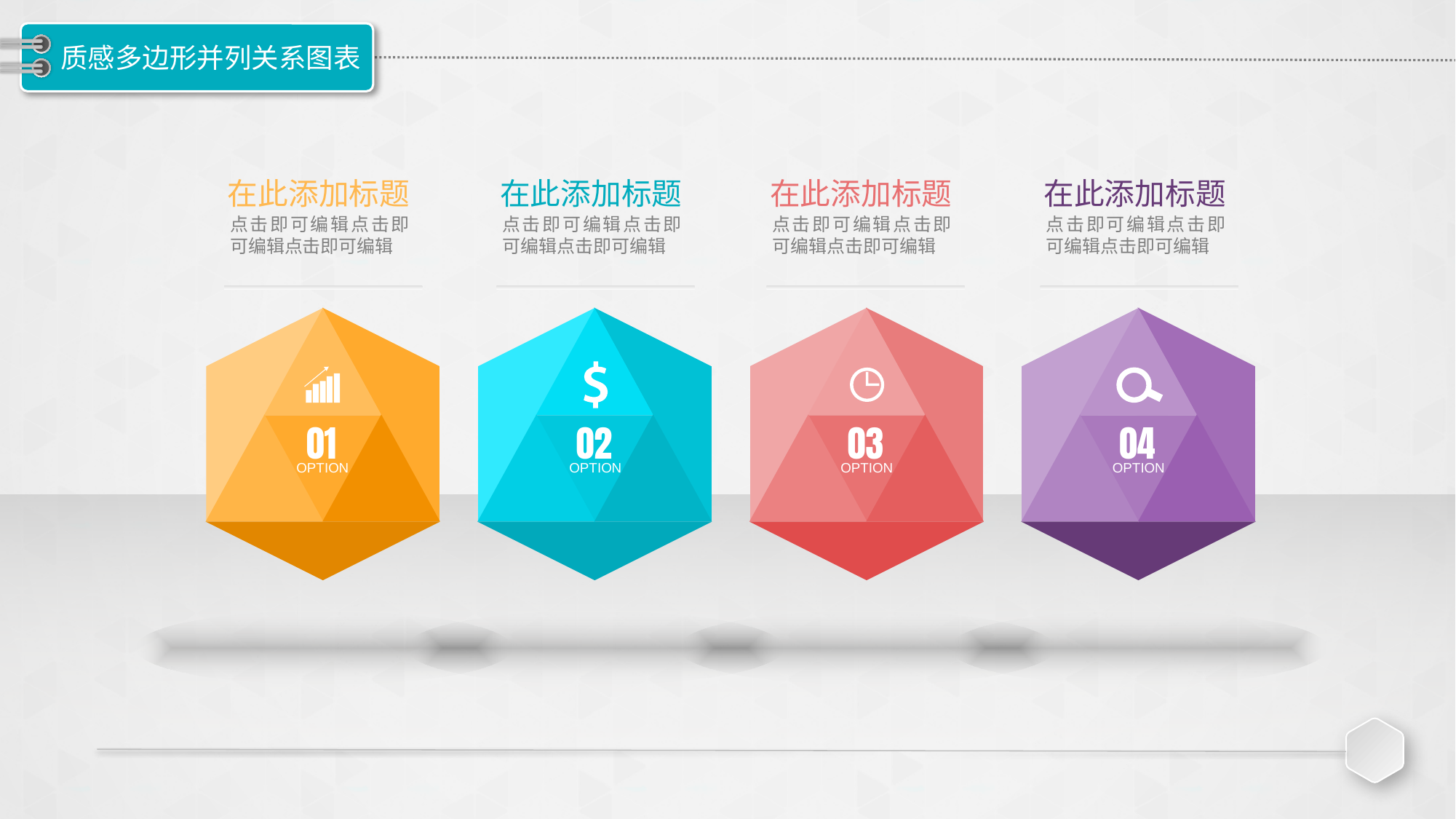

# 质感多边形并列关系图表
在此添加标题
点击即可编辑点击即可编辑点击即可编辑
在此添加标题
点击即可编辑点击即可编辑点击即可编辑
在此添加标题
点击即可编辑点击即可编辑点击即可编辑
在此添加标题
点击即可编辑点击即可编辑点击即可编辑

01
OPTION
02
OPTION
03
OPTION
04
OPTION

70